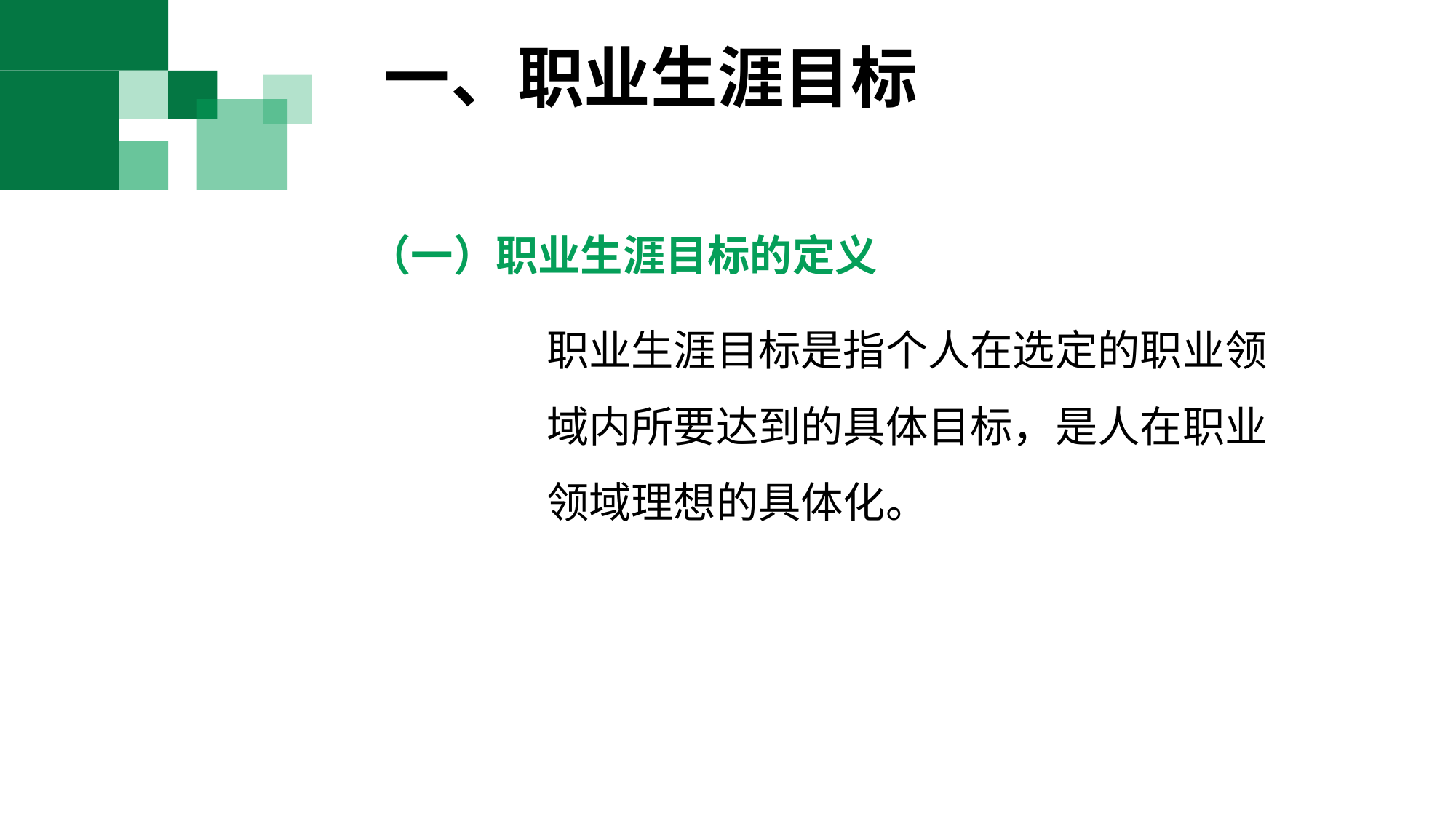

一、职业生涯目标

（一）职业生涯目标的定义么？
职业生涯目标是指个人在选定的职业领域内所要达到的具体目标，是人在职业领域理想的具体化。